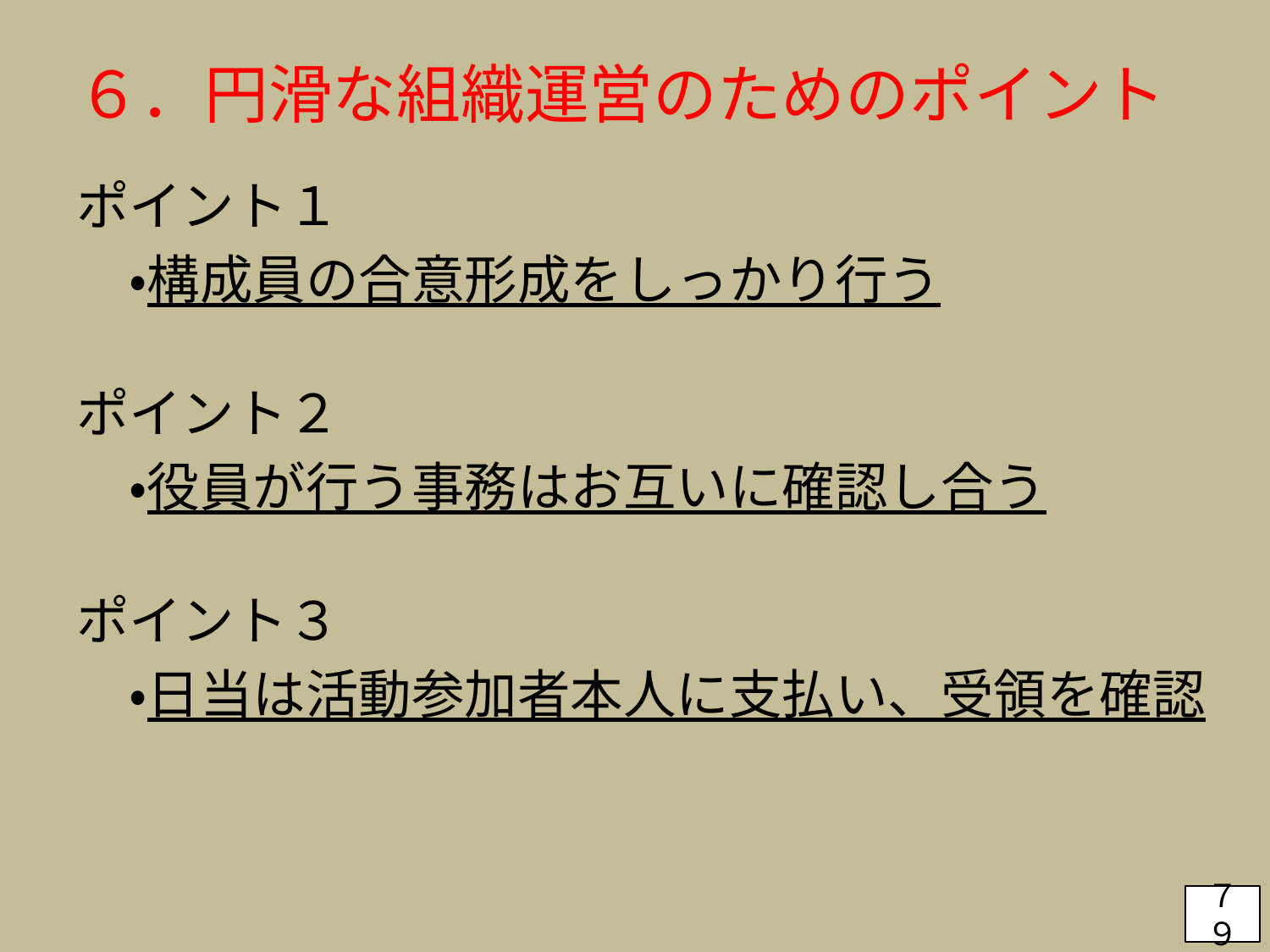

# ６．円滑な組織運営のためのポイント
ポイント１
　・構成員の合意形成をしっかり行う

ポイント２
　・役員が行う事務はお互いに確認し合う

ポイント３
　・日当は活動参加者本人に支払い、受領を確認

７９